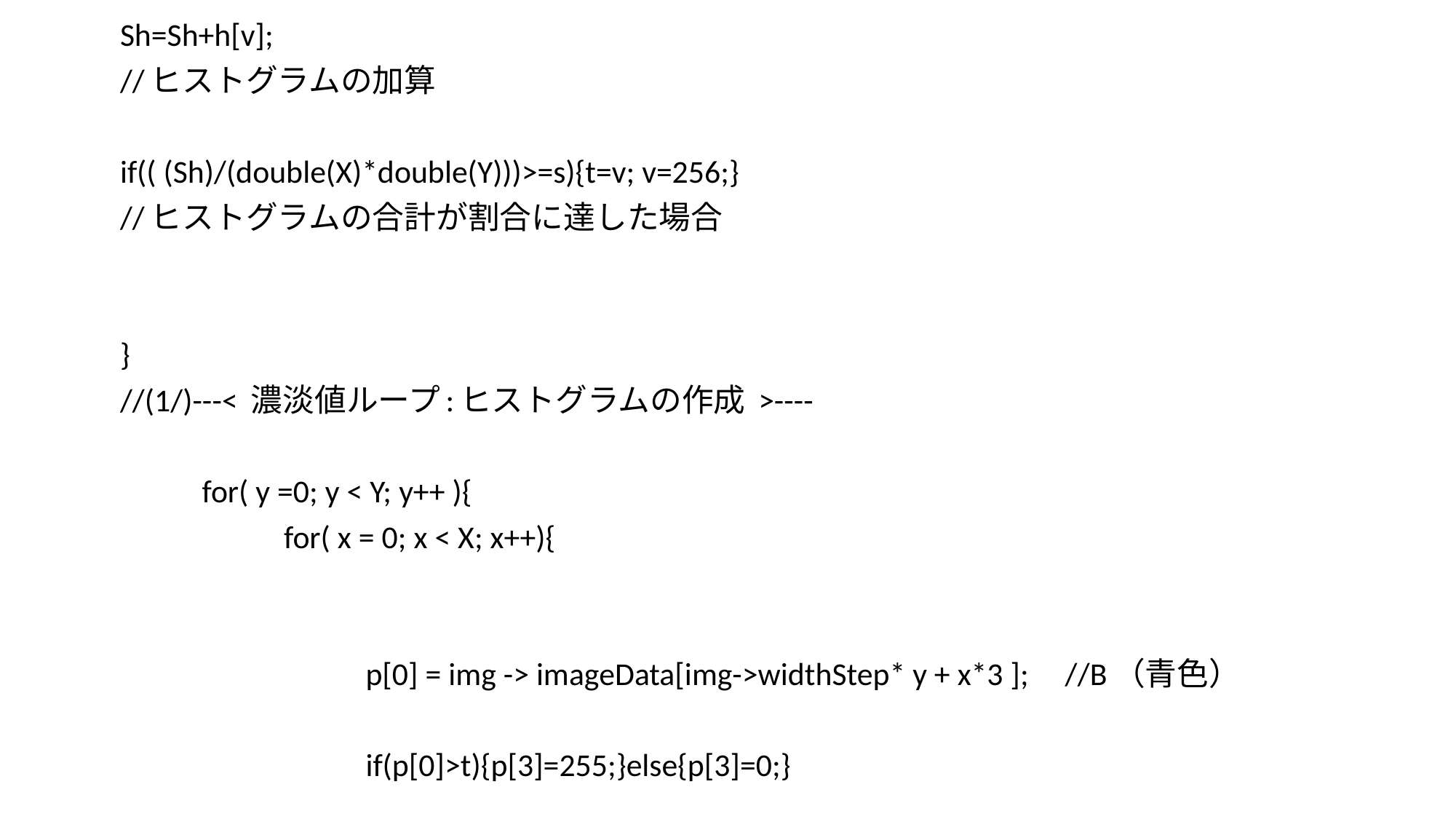

Sh=Sh+h[v];
//ヒストグラムの加算

if(( (Sh)/(double(X)*double(Y)))>=s){t=v; v=256;}
//ヒストグラムの合計が割合に達した場合

}
//(1/)---< 濃淡値ループ:ヒストグラムの作成 >----

	for( y =0; y < Y; y++ ){
		for( x = 0; x < X; x++){

			p[0] = img -> imageData[img->widthStep* y + x*3 ];     //B（青色）

			if(p[0]>t){p[3]=255;}else{p[3]=0;}